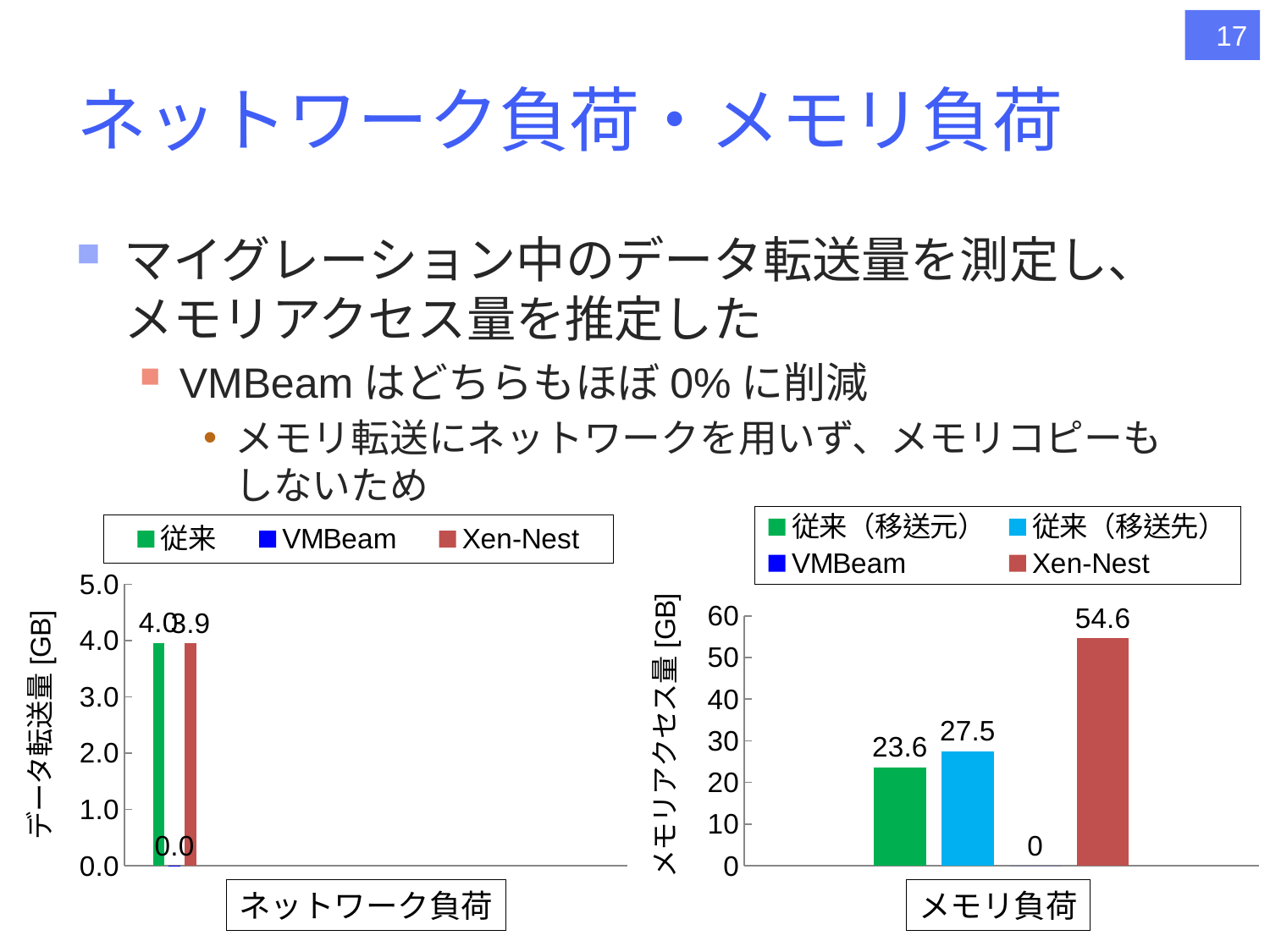

17
# ネットワーク負荷・メモリ負荷
マイグレーション中のデータ転送量を測定し、メモリアクセス量を推定した
VMBeamはどちらもほぼ0%に削減
メモリ転送にネットワークを用いず、メモリコピーもしないため

[unsupported chart]

### Chart

| Category | 従来（移送元） | 従来（移送先） | VMBeam | Xen-Nest |
|---|---|---|---|---|
ネットワーク負荷
メモリ負荷